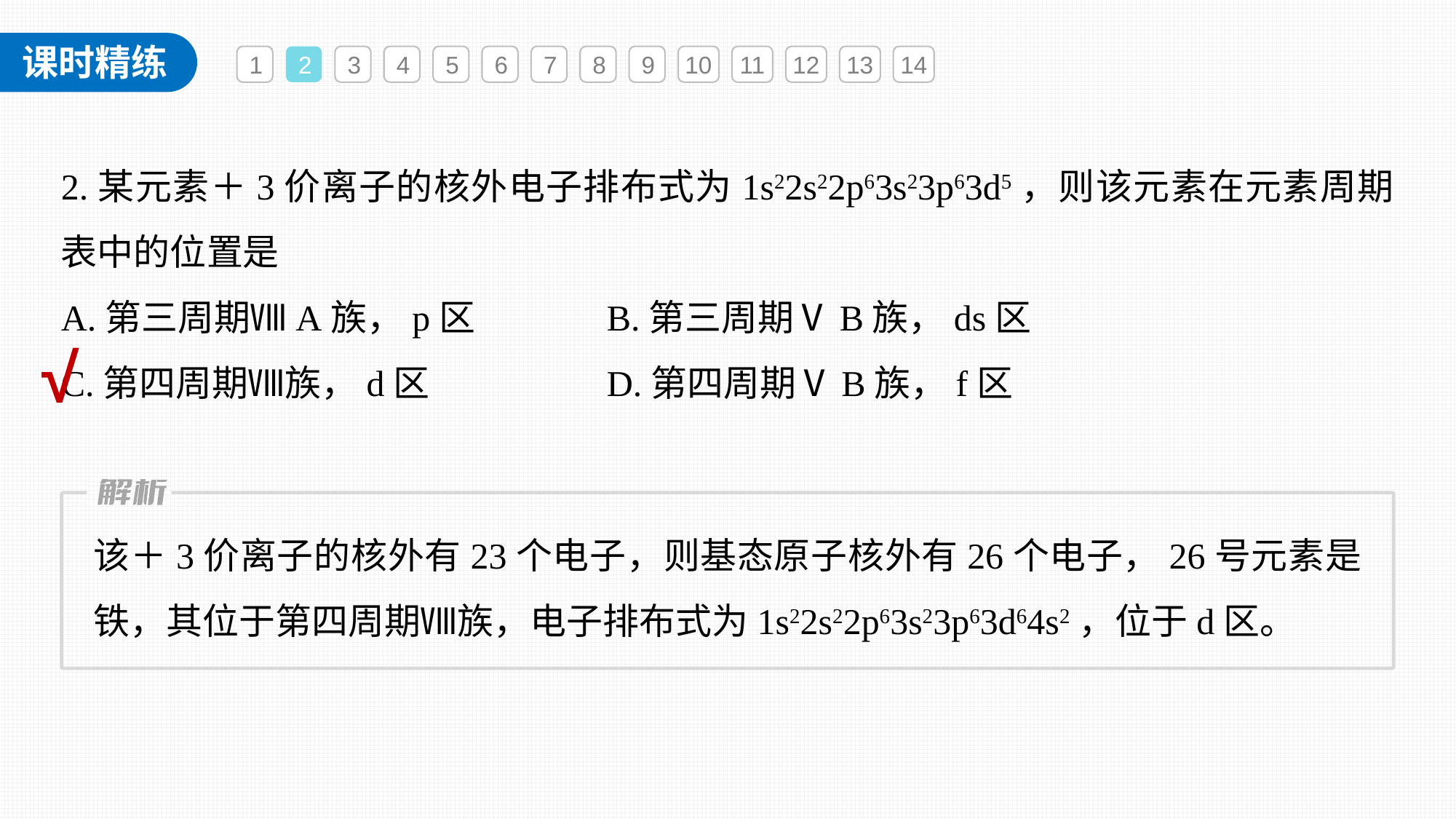

1
2
3
4
5
6
7
8
9
10
11
12
13
14
2.某元素＋3价离子的核外电子排布式为1s22s22p63s23p63d5，则该元素在元素周期表中的位置是
A.第三周期ⅧA族，p区		B.第三周期ⅤB族，ds区
C.第四周期Ⅷ族，d区		D.第四周期ⅤB族，f区
√

该＋3价离子的核外有23个电子，则基态原子核外有26个电子，26号元素是铁，其位于第四周期Ⅷ族，电子排布式为1s22s22p63s23p63d64s2，位于d区。